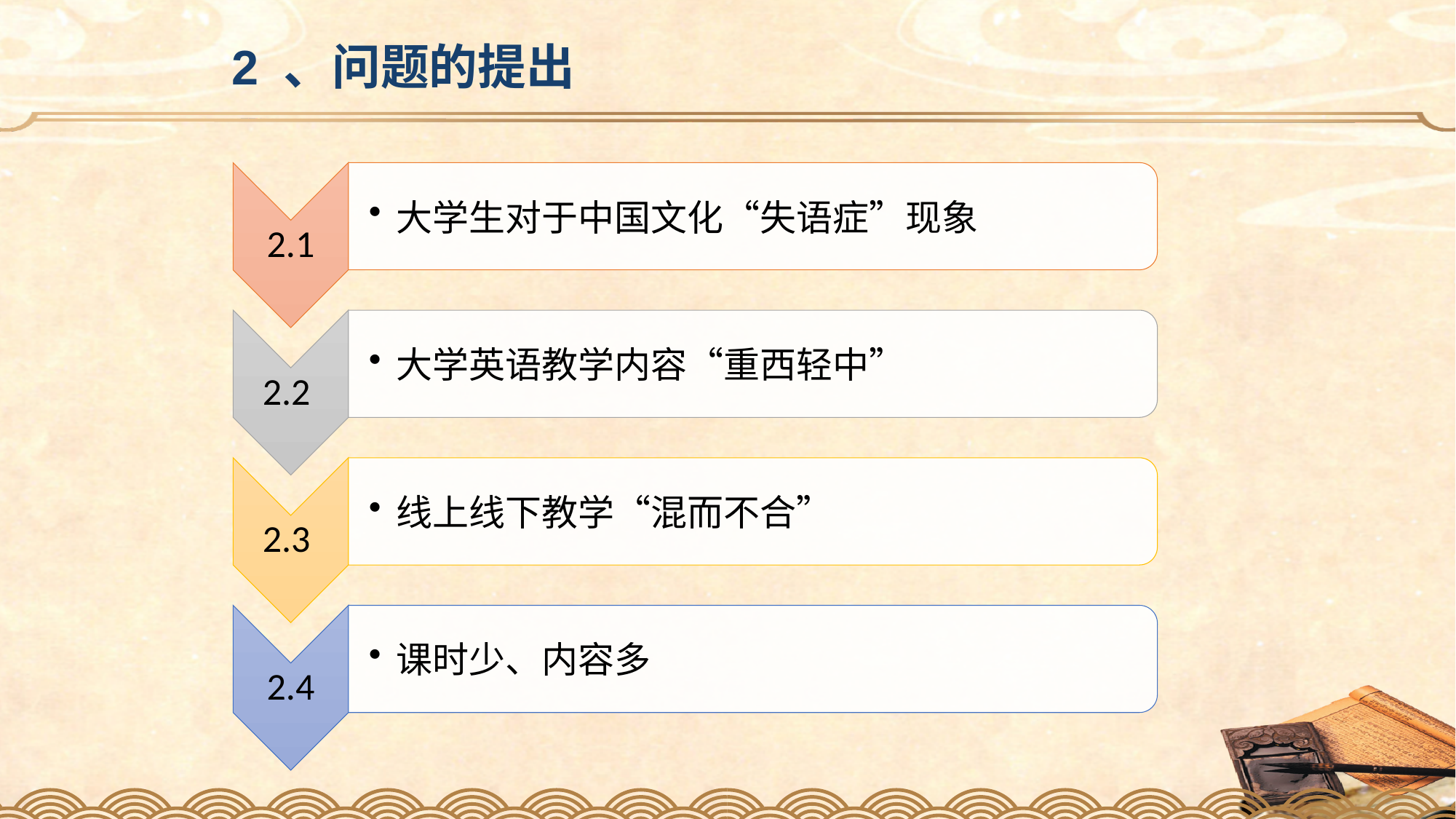

2 、问题的提出
2.1
大学生对于中国文化“失语症”现象
2.2
大学英语教学内容“重西轻中”
2.3
线上线下教学“混而不合”
2.4
课时少、内容多